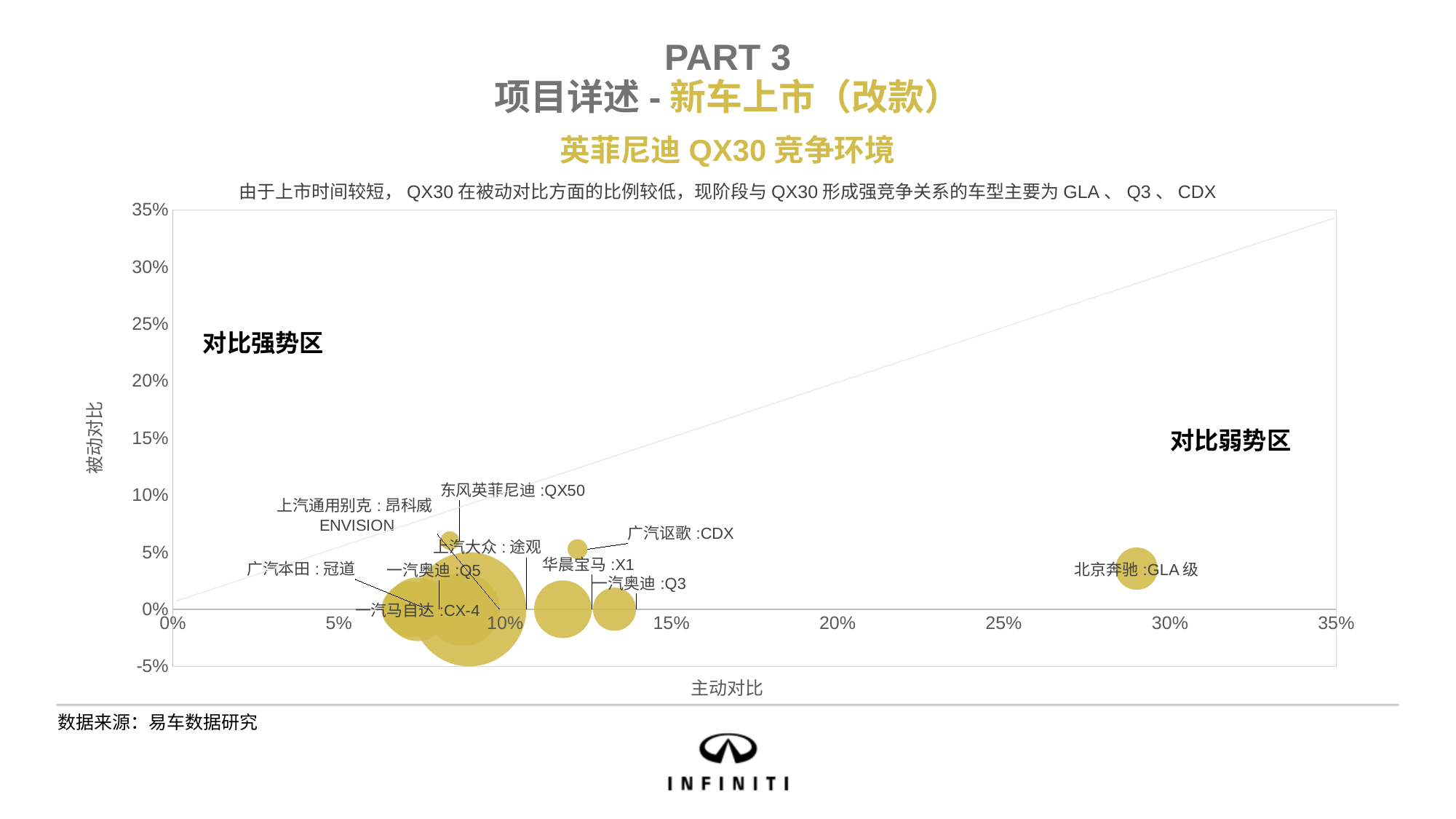

PART 3
项目详述-新车上市（改款）
英菲尼迪QX30竞争环境
由于上市时间较短，QX30在被动对比方面的比例较低，现阶段与QX30形成强竞争关系的车型主要为GLA、Q3、CDX

### Chart

| Category | Y 值 |
|---|---|
对比强势区
对比弱势区
数据来源：易车数据研究